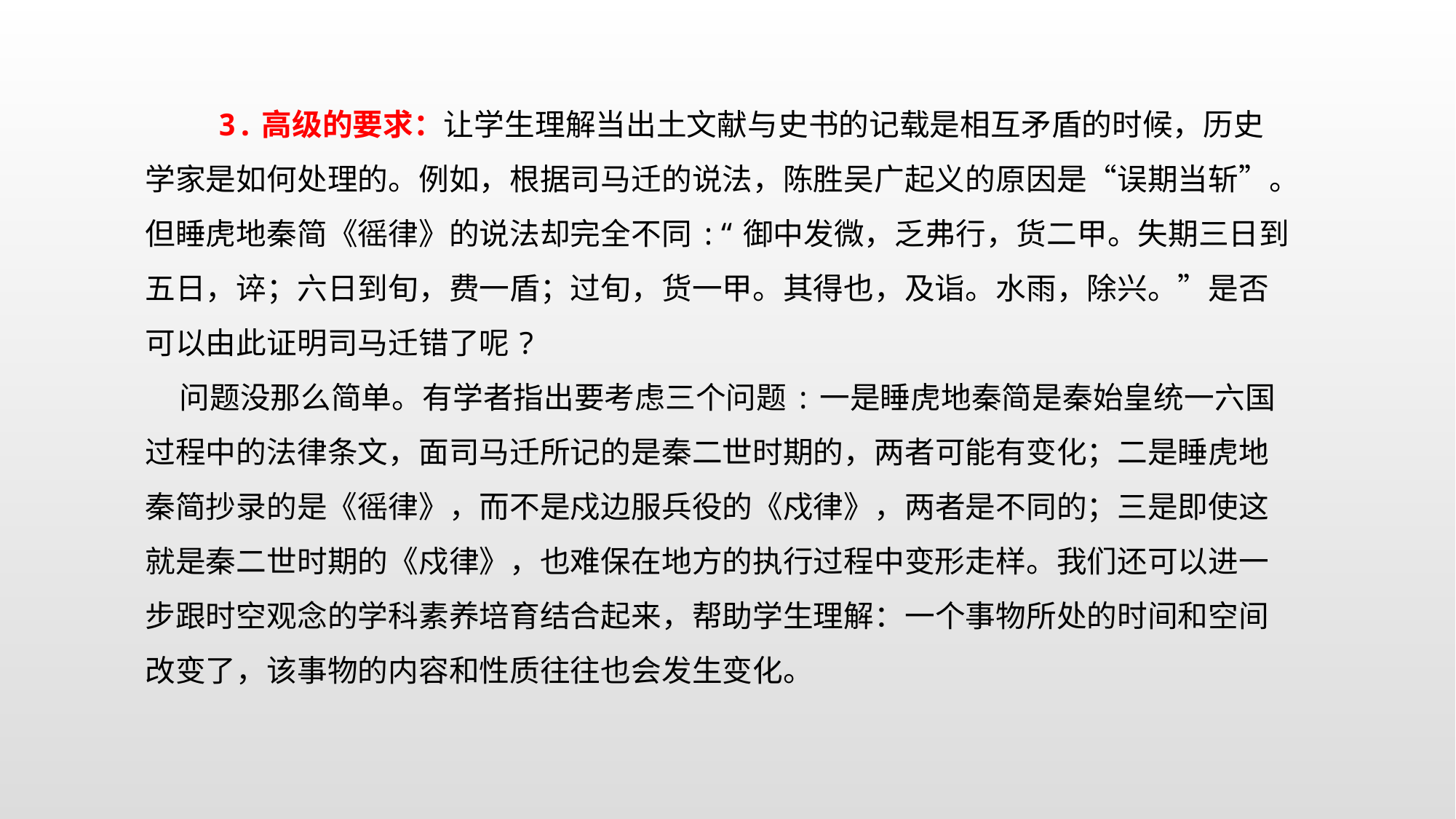

3.高级的要求：让学生理解当出土文献与史书的记载是相互矛盾的时候，历史学家是如何处理的。例如，根据司马迁的说法，陈胜吴广起义的原因是“误期当斩”。但睡虎地秦简《徭律》的说法却完全不同:“御中发微，乏弗行，货二甲。失期三日到五日，谇；六日到旬，费一盾；过旬，货一甲。其得也，及诣。水雨，除兴。”是否可以由此证明司马迁错了呢?
    问题没那么简单。有学者指出要考虑三个问题:一是睡虎地秦简是秦始皇统一六国过程中的法律条文，面司马迁所记的是秦二世时期的，两者可能有变化；二是睡虎地秦简抄录的是《徭律》，而不是戍边服兵役的《戍律》，两者是不同的；三是即使这就是秦二世时期的《戍律》，也难保在地方的执行过程中变形走样。我们还可以进一步跟时空观念的学科素养培育结合起来，帮助学生理解：一个事物所处的时间和空间改变了，该事物的内容和性质往往也会发生变化。